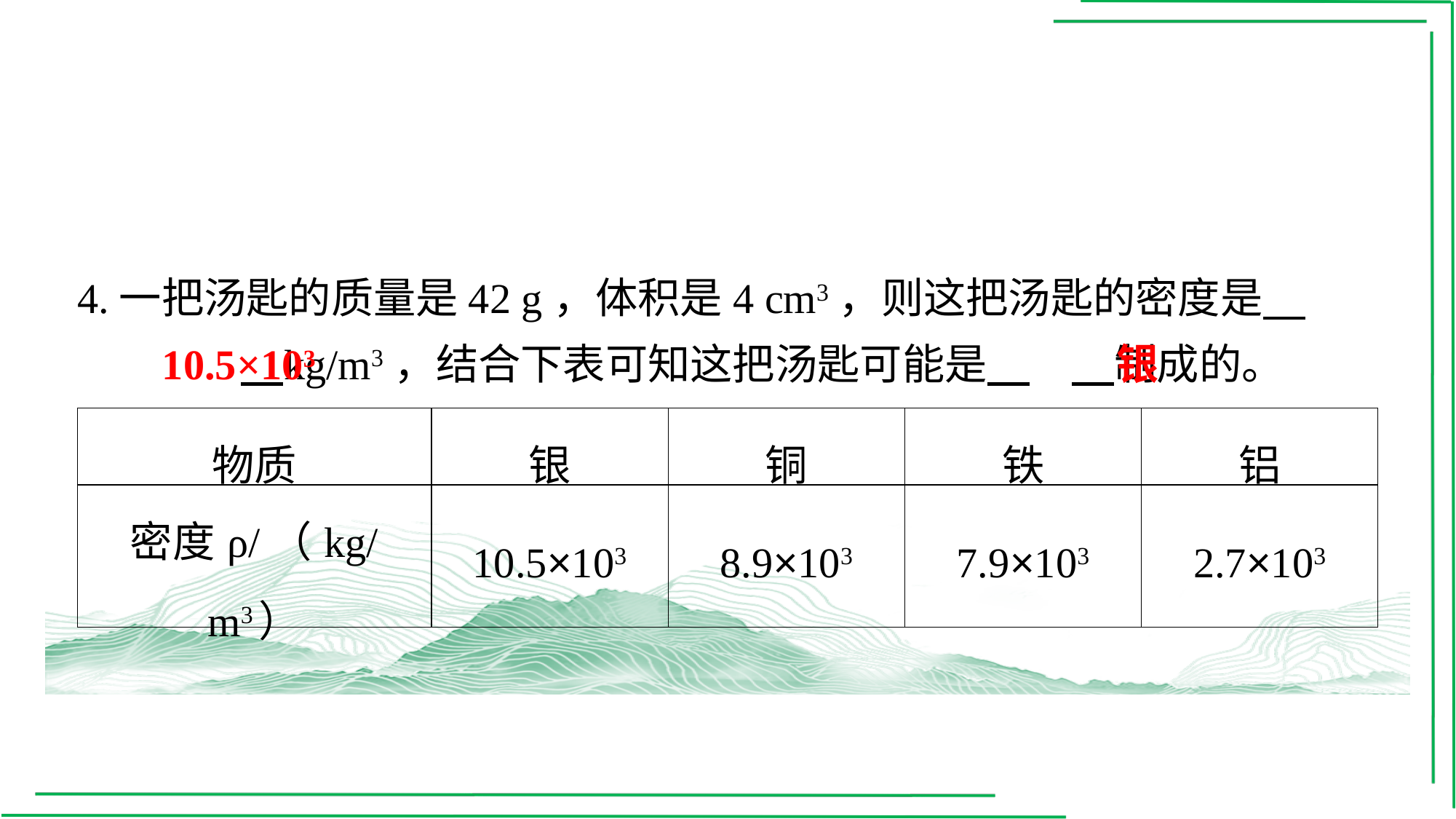

4.一把汤匙的质量是42 g，体积是4 cm3，则这把汤匙的密度是 　10.5×103　⁠kg/m3，结合下表可知这把汤匙可能是 　银　⁠制成的。
10.5×103
银
| 物质 | 银 | 铜 | 铁 | 铝 |
| --- | --- | --- | --- | --- |
| 密度ρ/（kg/m3） | 10.5×103 | 8.9×103 | 7.9×103 | 2.7×103 |